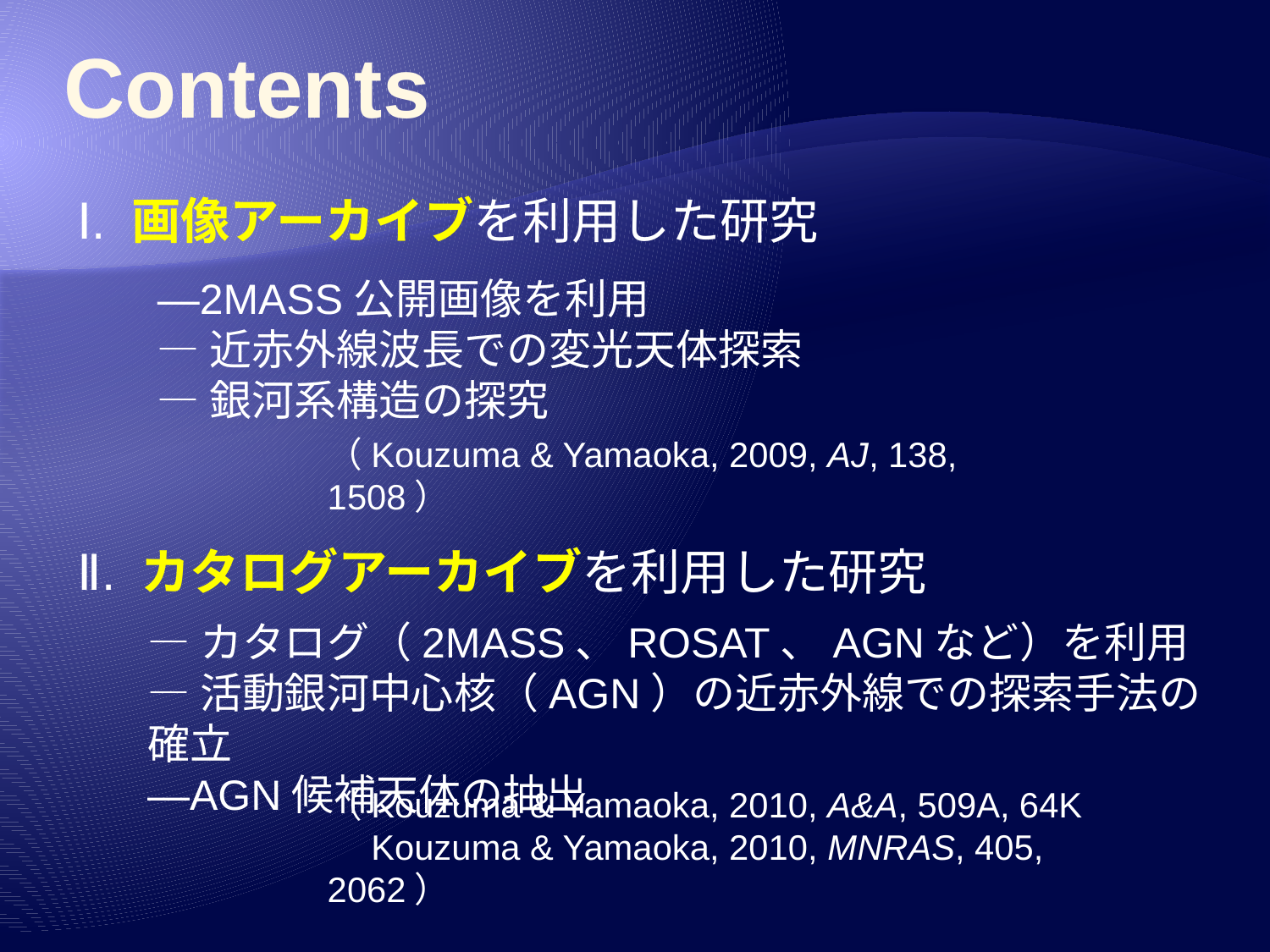

# Contents
Ⅰ. 画像アーカイブを利用した研究
―2MASS公開画像を利用
―近赤外線波長での変光天体探索
―銀河系構造の探究
（Kouzuma & Yamaoka, 2009, AJ, 138, 1508）
Ⅱ. カタログアーカイブを利用した研究
―カタログ（2MASS、ROSAT、AGNなど）を利用
―活動銀河中心核（AGN）の近赤外線での探索手法の確立
―AGN候補天体の抽出
（Kouzuma & Yamaoka, 2010, A&A, 509A, 64K
　Kouzuma & Yamaoka, 2010, MNRAS, 405, 2062）